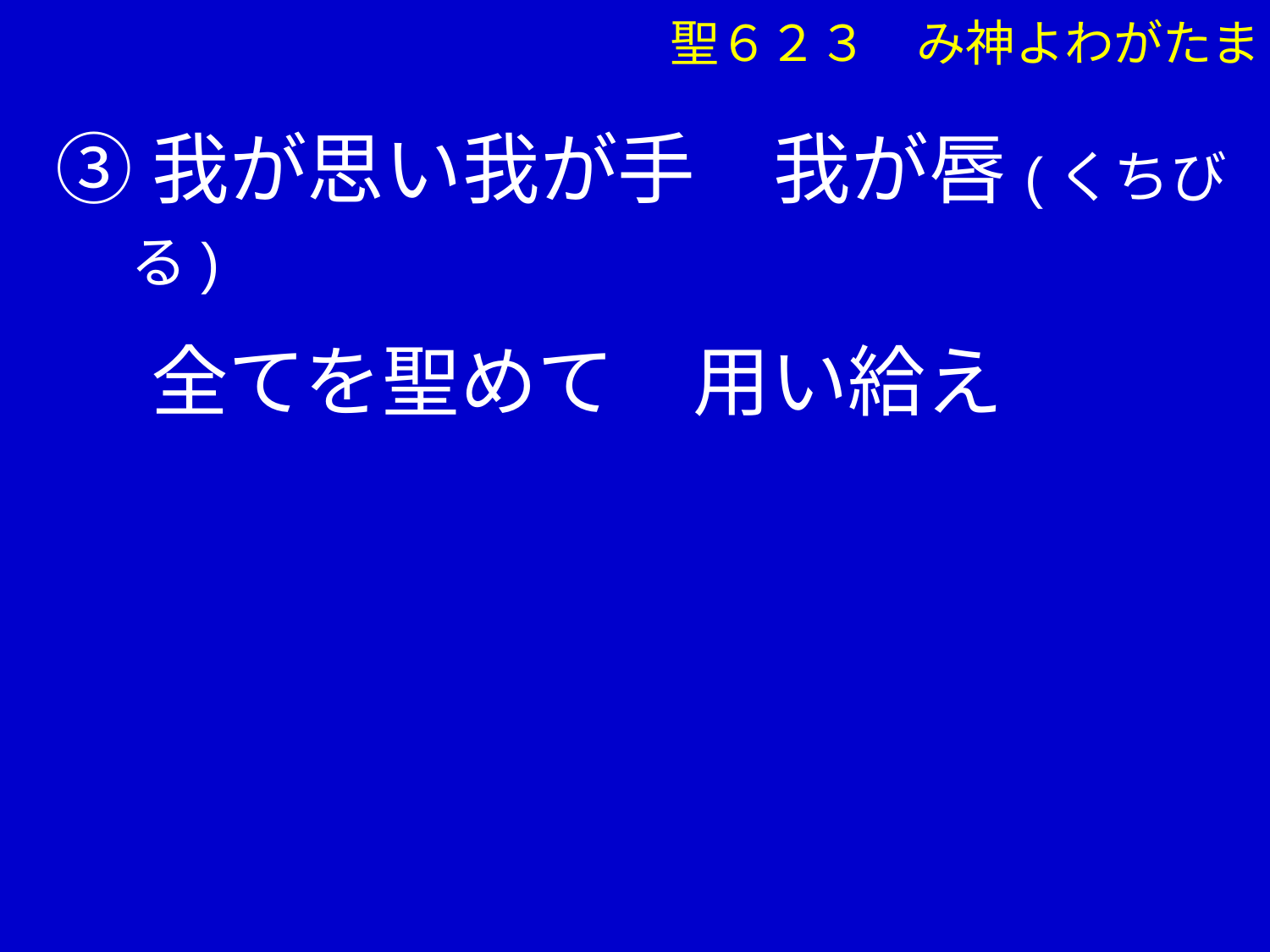

③我が思い我が手　我が唇(くちびる)
　 全てを聖めて　用い給え

聖６２３　み神よわがたま